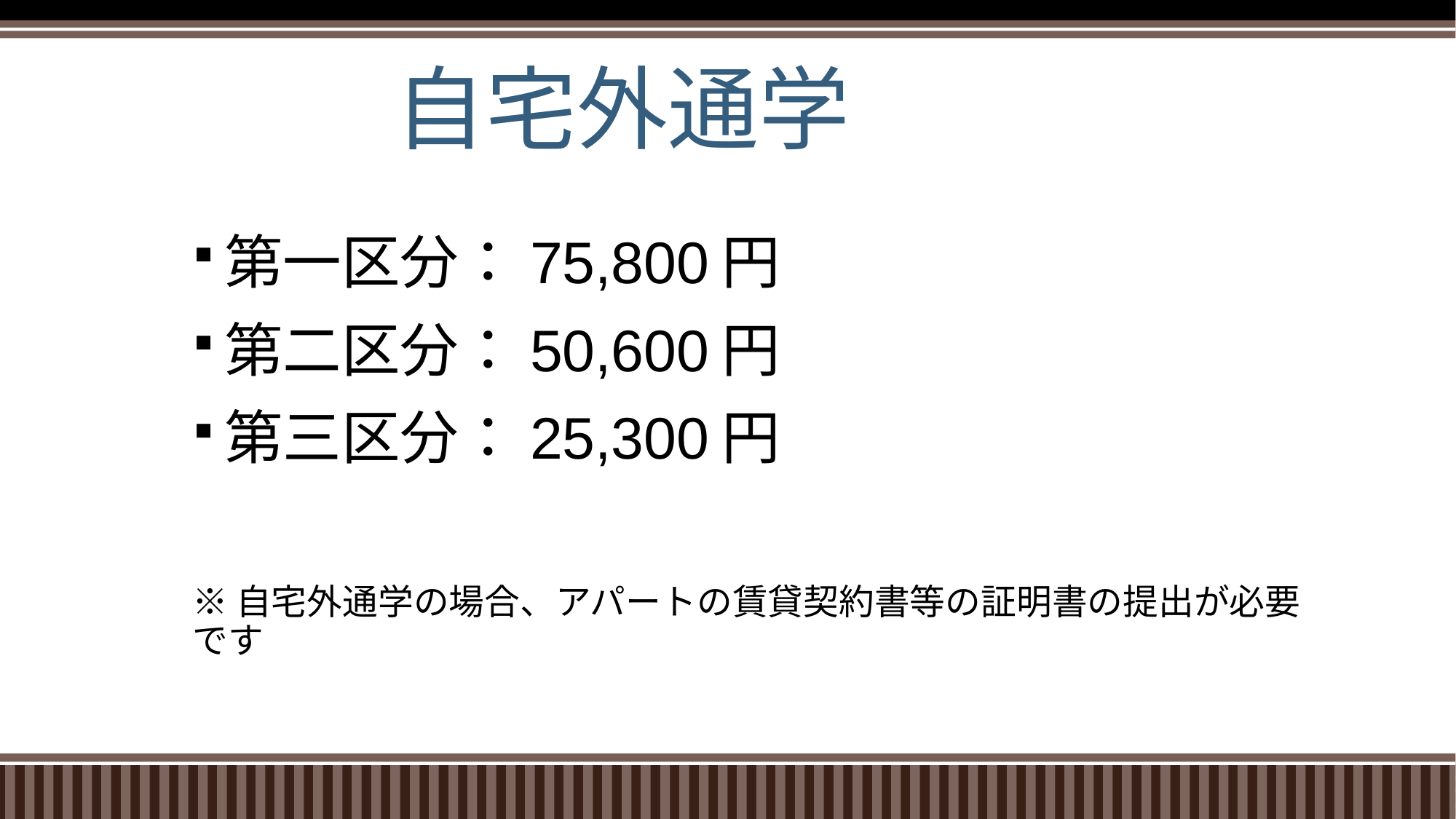

# 自宅外通学
第一区分：75,800円
第二区分：50,600円
第三区分：25,300円

※自宅外通学の場合、アパートの賃貸契約書等の証明書の提出が必要です